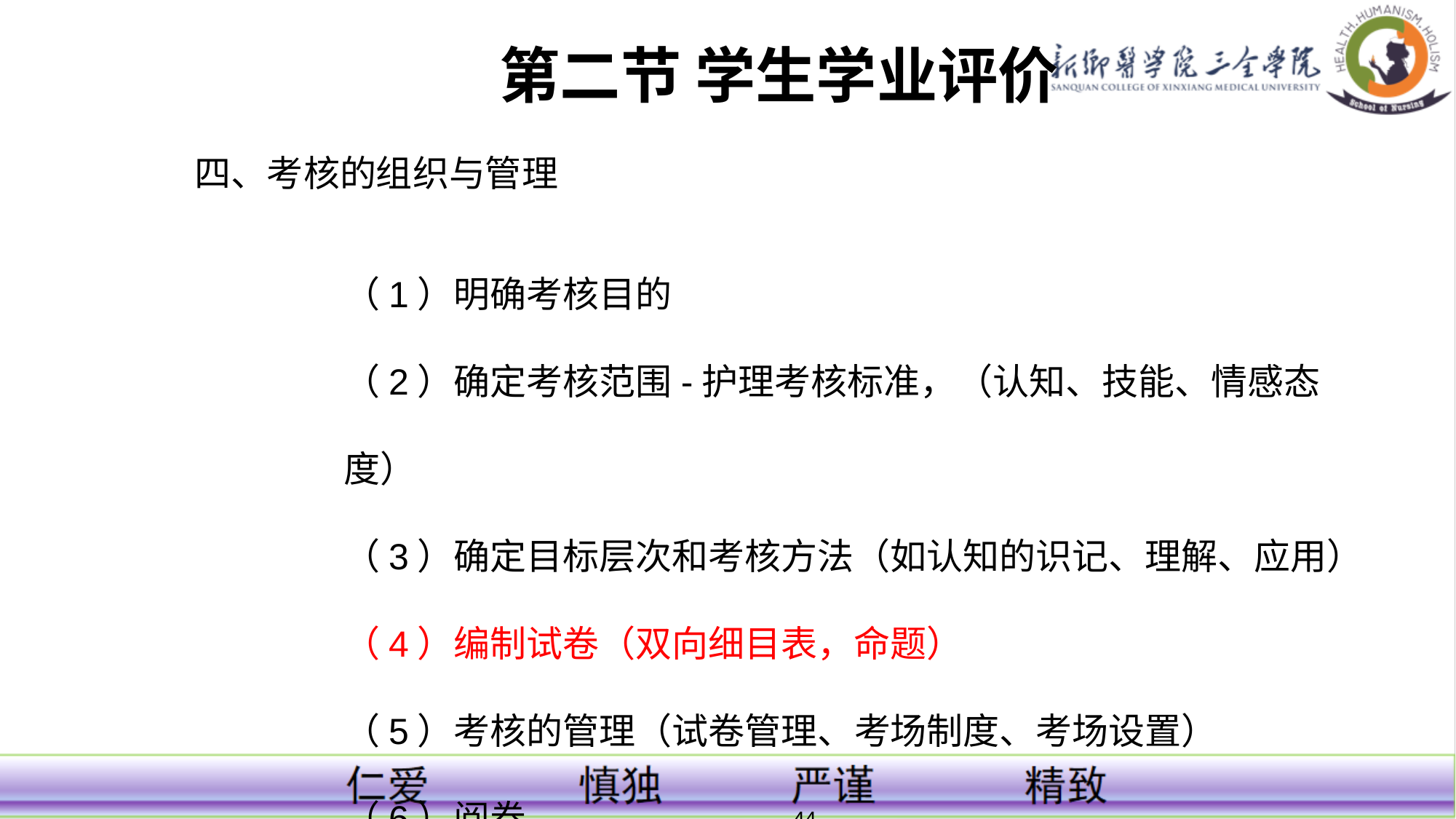

# 第二节 学生学业评价
四、考核的组织与管理
（1）明确考核目的
（2）确定考核范围-护理考核标准，（认知、技能、情感态度）
（3）确定目标层次和考核方法（如认知的识记、理解、应用）
（4）编制试卷（双向细目表，命题）
（5）考核的管理（试卷管理、考场制度、考场设置）
（6）阅卷
44
44